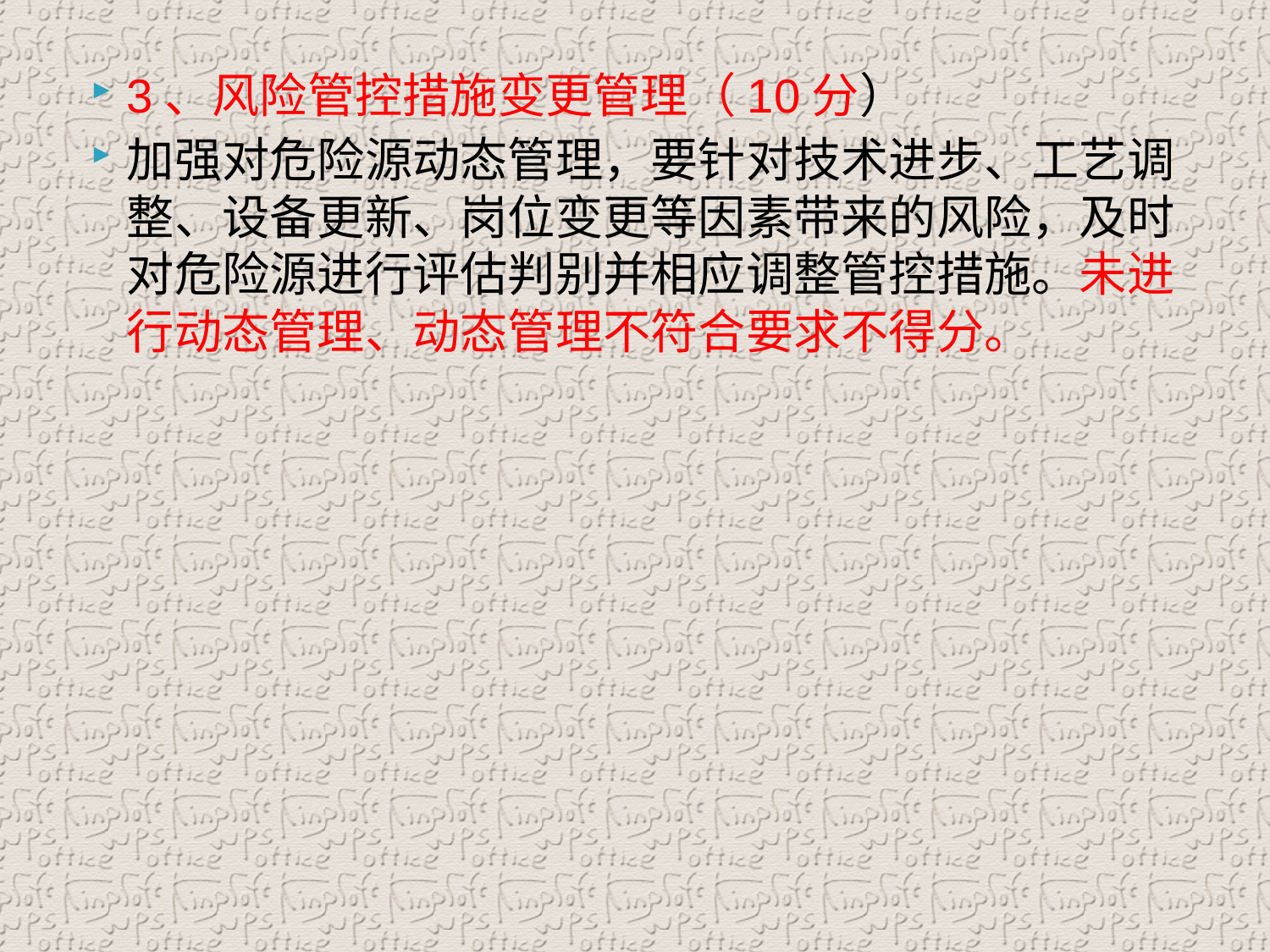

3、风险管控措施变更管理（10分）
加强对危险源动态管理，要针对技术进步、工艺调整、设备更新、岗位变更等因素带来的风险，及时对危险源进行评估判别并相应调整管控措施。未进行动态管理、动态管理不符合要求不得分。